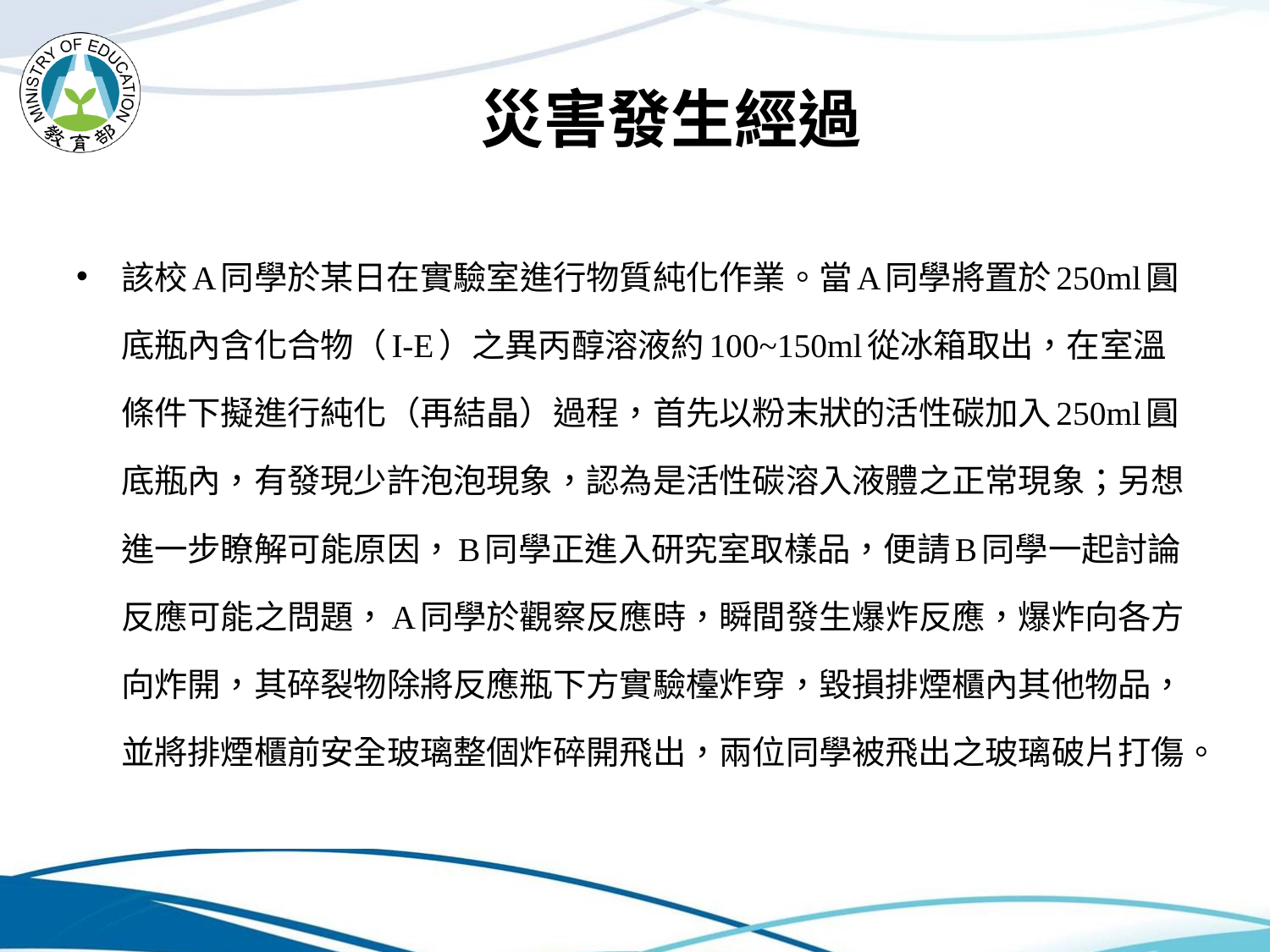

# 災害發生經過
該校A同學於某日在實驗室進行物質純化作業。當A同學將置於250ml圓底瓶內含化合物（I-E）之異丙醇溶液約100~150ml從冰箱取出，在室溫條件下擬進行純化（再結晶）過程，首先以粉末狀的活性碳加入250ml圓底瓶內，有發現少許泡泡現象，認為是活性碳溶入液體之正常現象；另想進一步瞭解可能原因，B同學正進入研究室取樣品，便請B同學一起討論反應可能之問題，A同學於觀察反應時，瞬間發生爆炸反應，爆炸向各方向炸開，其碎裂物除將反應瓶下方實驗檯炸穿，毀損排煙櫃內其他物品，並將排煙櫃前安全玻璃整個炸碎開飛出，兩位同學被飛出之玻璃破片打傷。